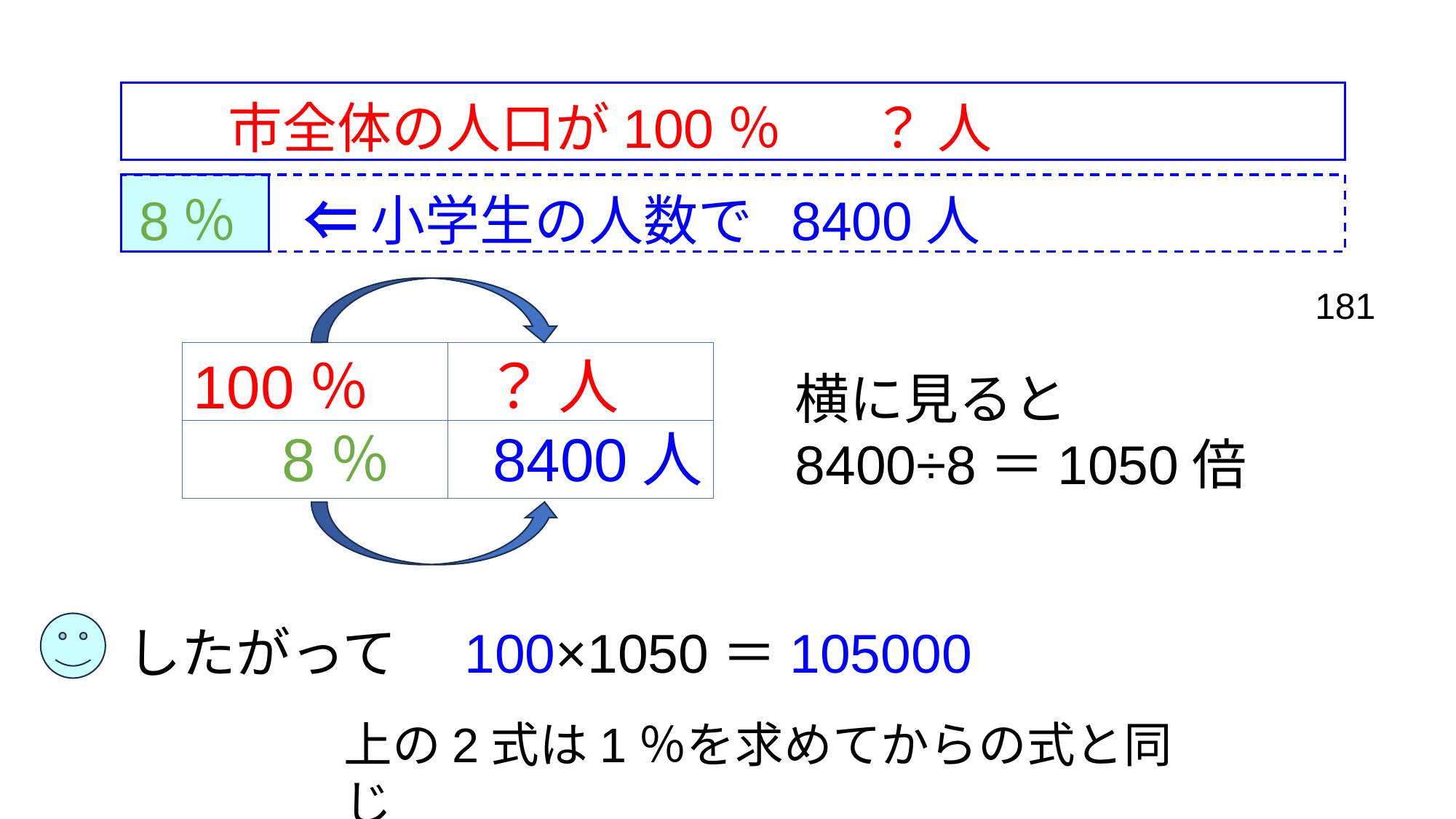

市全体の人口が100％
？ 人

 8％ 　⇐ 小学生の人数で
8400人
181

100％ 　   ？ 人
　 8％  　8400人
横に見ると
8400÷8＝1050倍

したがって　100×1050＝105000
上の2式は1％を求めてからの式と同じ